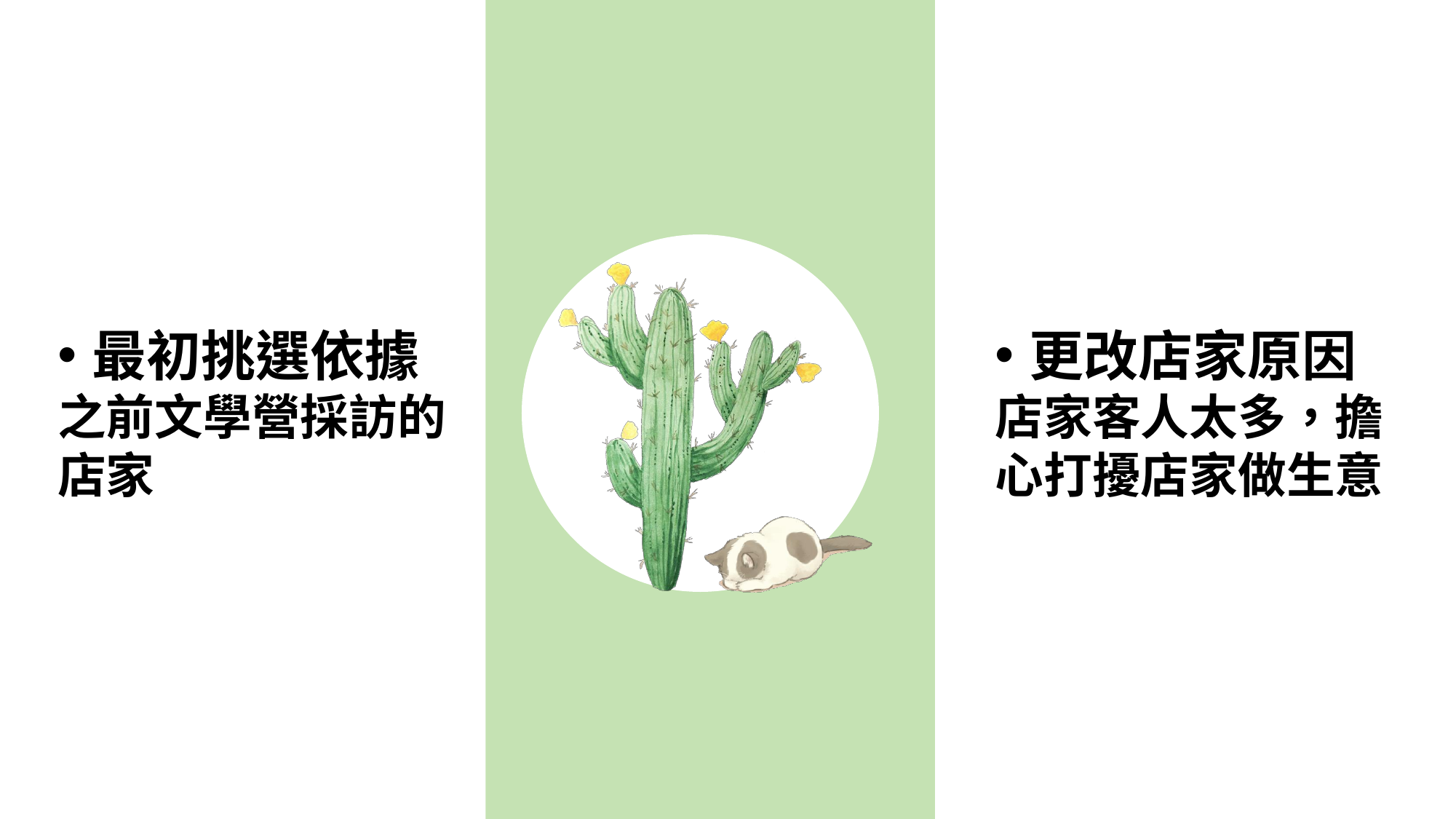

最初挑選依據
之前文學營採訪的店家
更改店家原因
店家客人太多，擔心打擾店家做生意